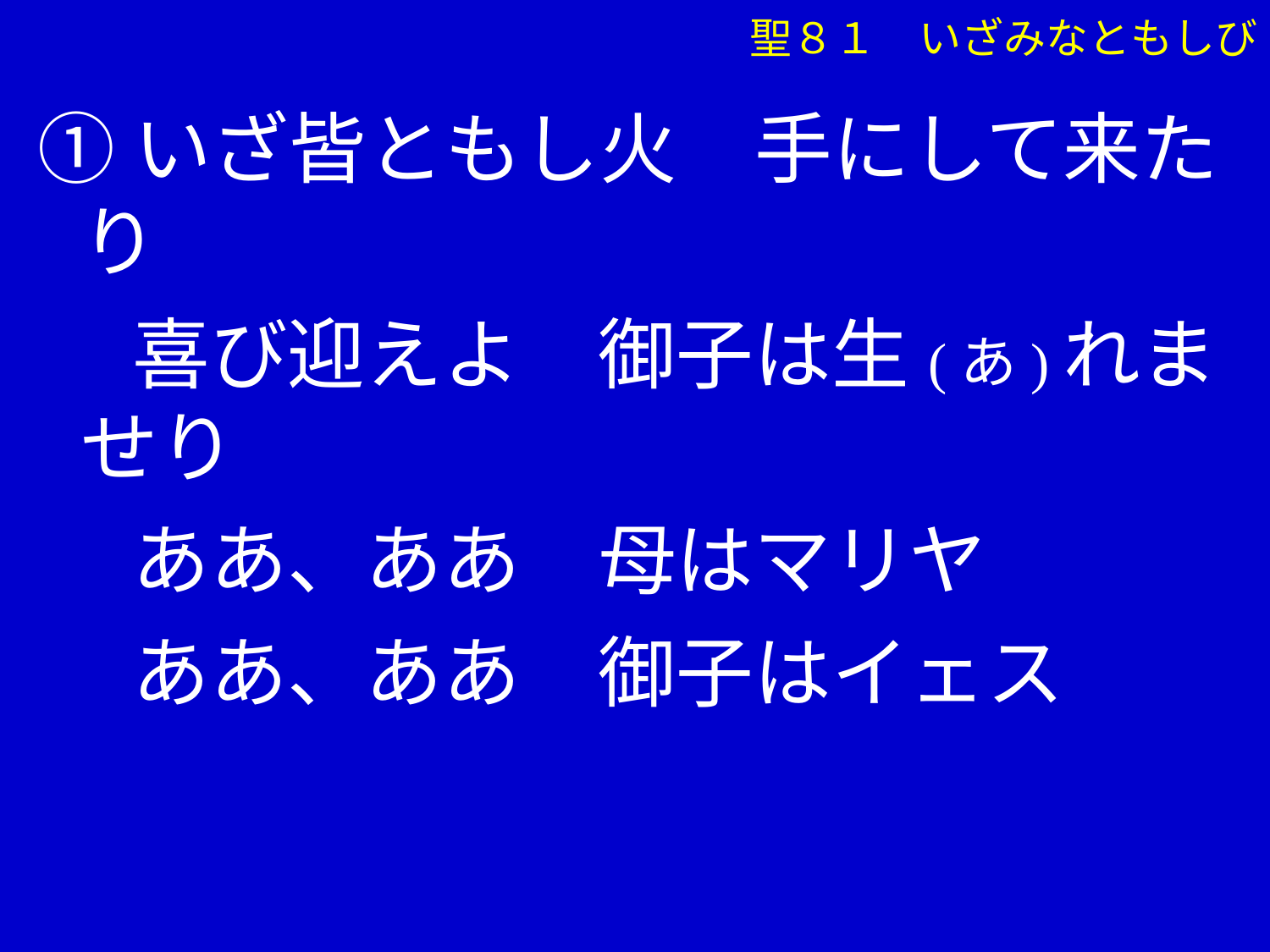

①いざ皆ともし火　手にして来たり
　 喜び迎えよ　御子は生(あ)れませり
　 ああ、ああ　母はマリヤ
　 ああ、ああ　御子はイェス
聖８１　いざみなともしび